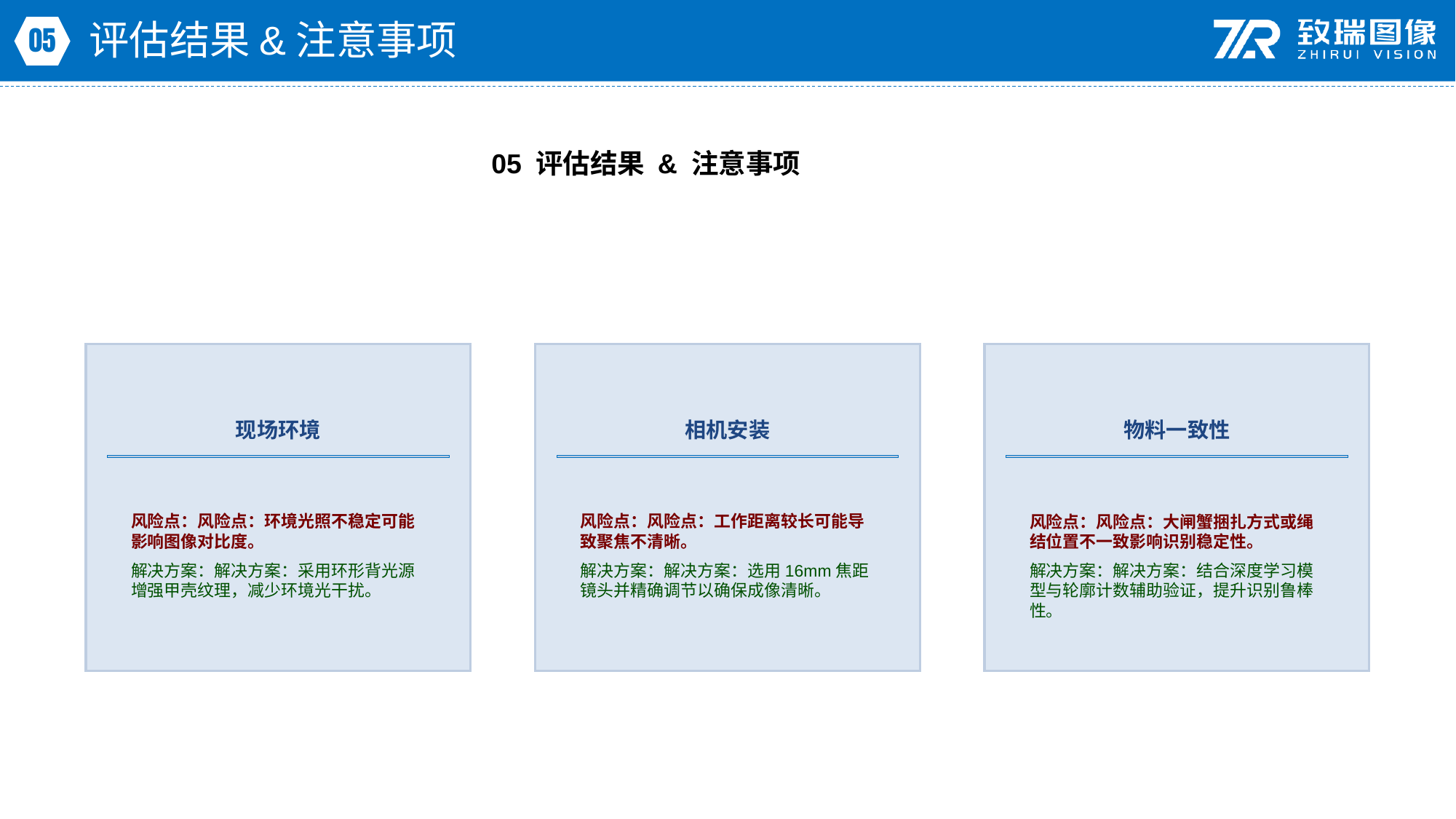

评估结果&注意事项
05

05 评估结果 & 注意事项

现场环境

相机安装

物料一致性

风险点：风险点：环境光照不稳定可能影响图像对比度。
解决方案：解决方案：采用环形背光源增强甲壳纹理，减少环境光干扰。

风险点：风险点：工作距离较长可能导致聚焦不清晰。
解决方案：解决方案：选用16mm焦距镜头并精确调节以确保成像清晰。

风险点：风险点：大闸蟹捆扎方式或绳结位置不一致影响识别稳定性。
解决方案：解决方案：结合深度学习模型与轮廓计数辅助验证，提升识别鲁棒性。